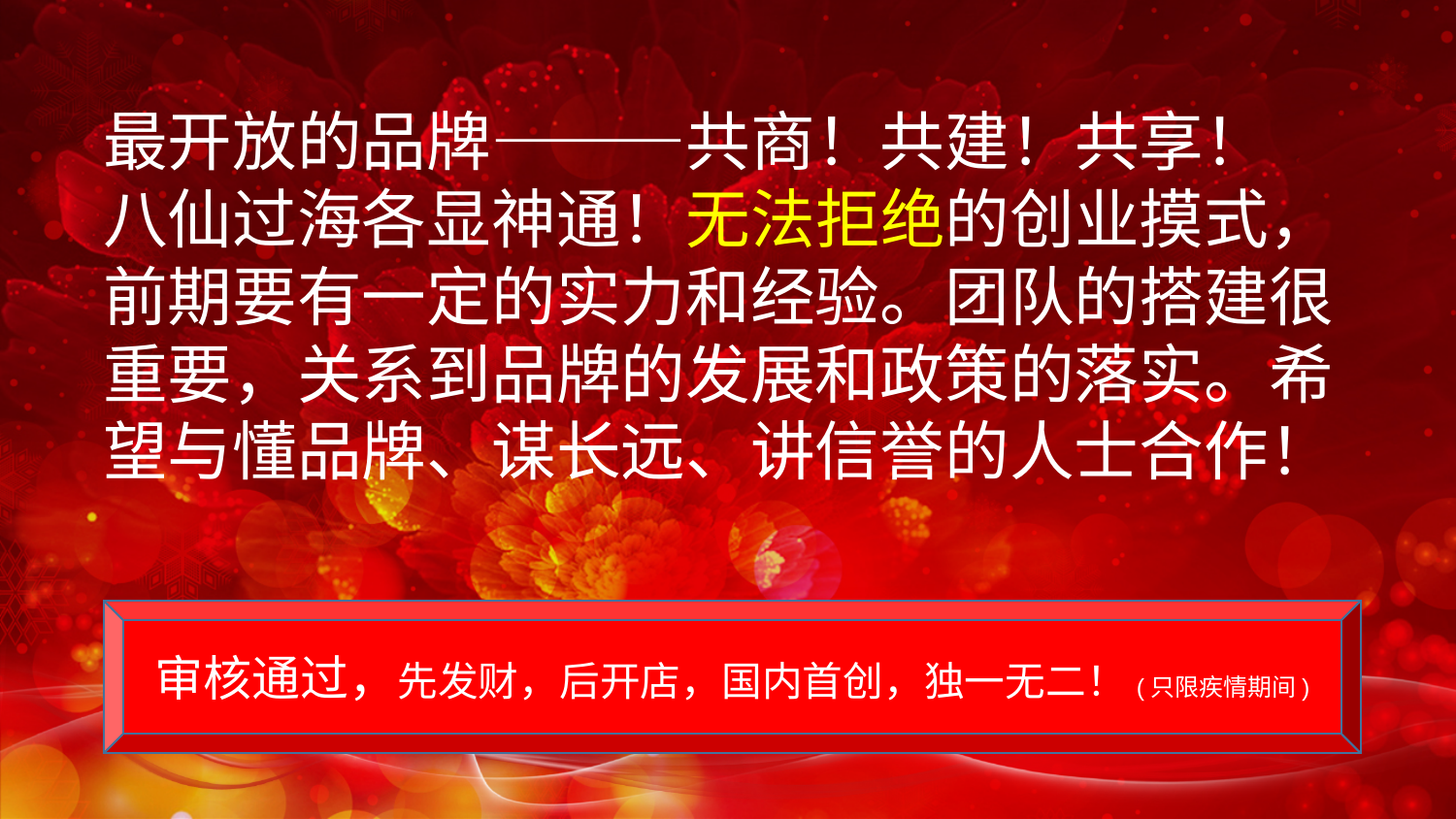

最开放的品牌———共商！共建！共享！
八仙过海各显神通！无法拒绝的创业摸式，前期要有一定的实力和经验。团队的搭建很重要，关系到品牌的发展和政策的落实。希望与懂品牌、谋长远、讲信誉的人士合作！
审核通过，先发财，后开店，国内首创，独一无二！(只限疾情期间)
Lorem ipsum dolor sit amet, consectetuer adipiscing elit. Maecenas porttitor congue massa. Fusce posuere, magna sed pulvinar ultricies, purus lectus malesuada libero, sit amet commodo magna eros q